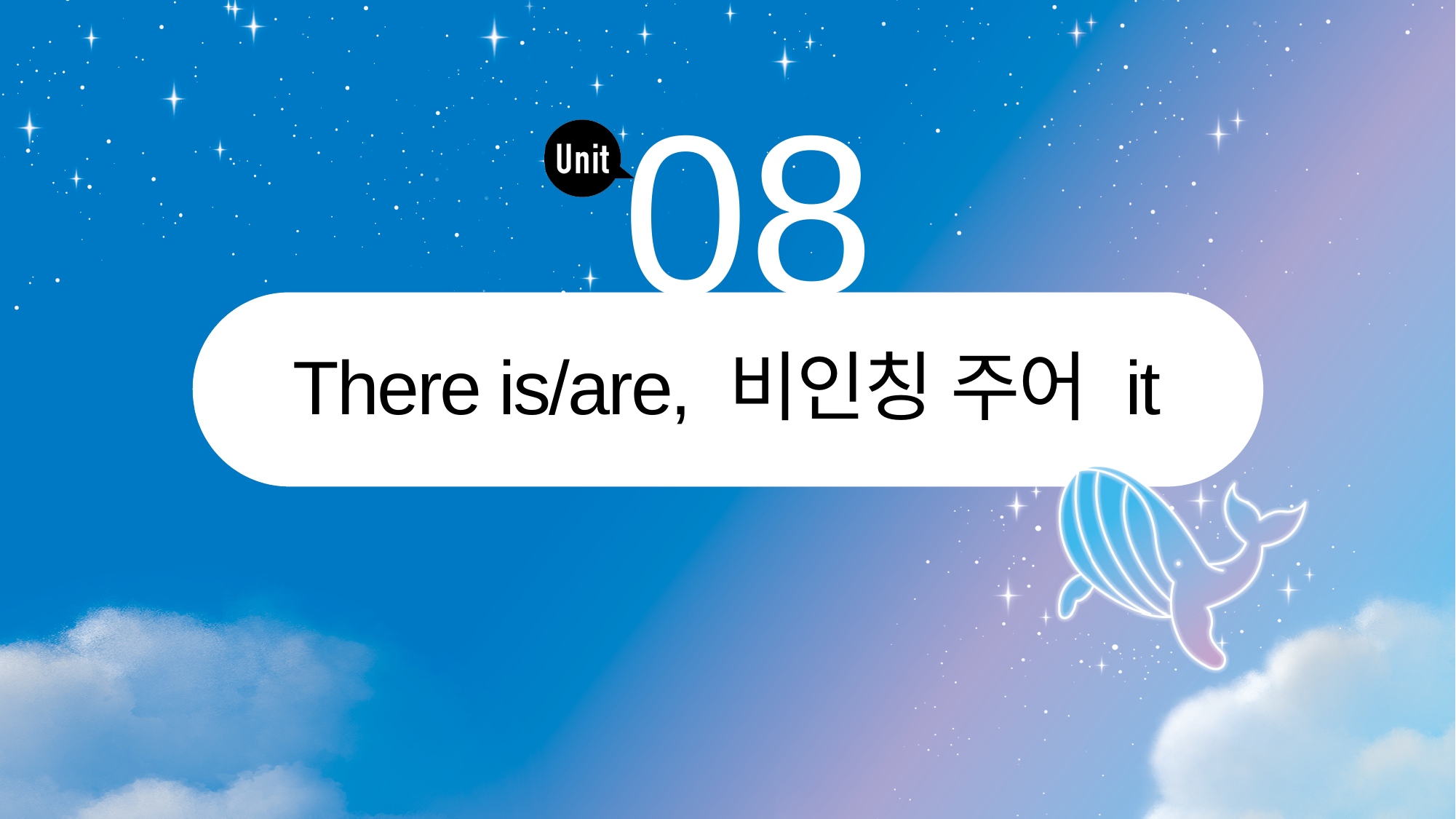

# 8
There is/are, 비인칭 주어 it